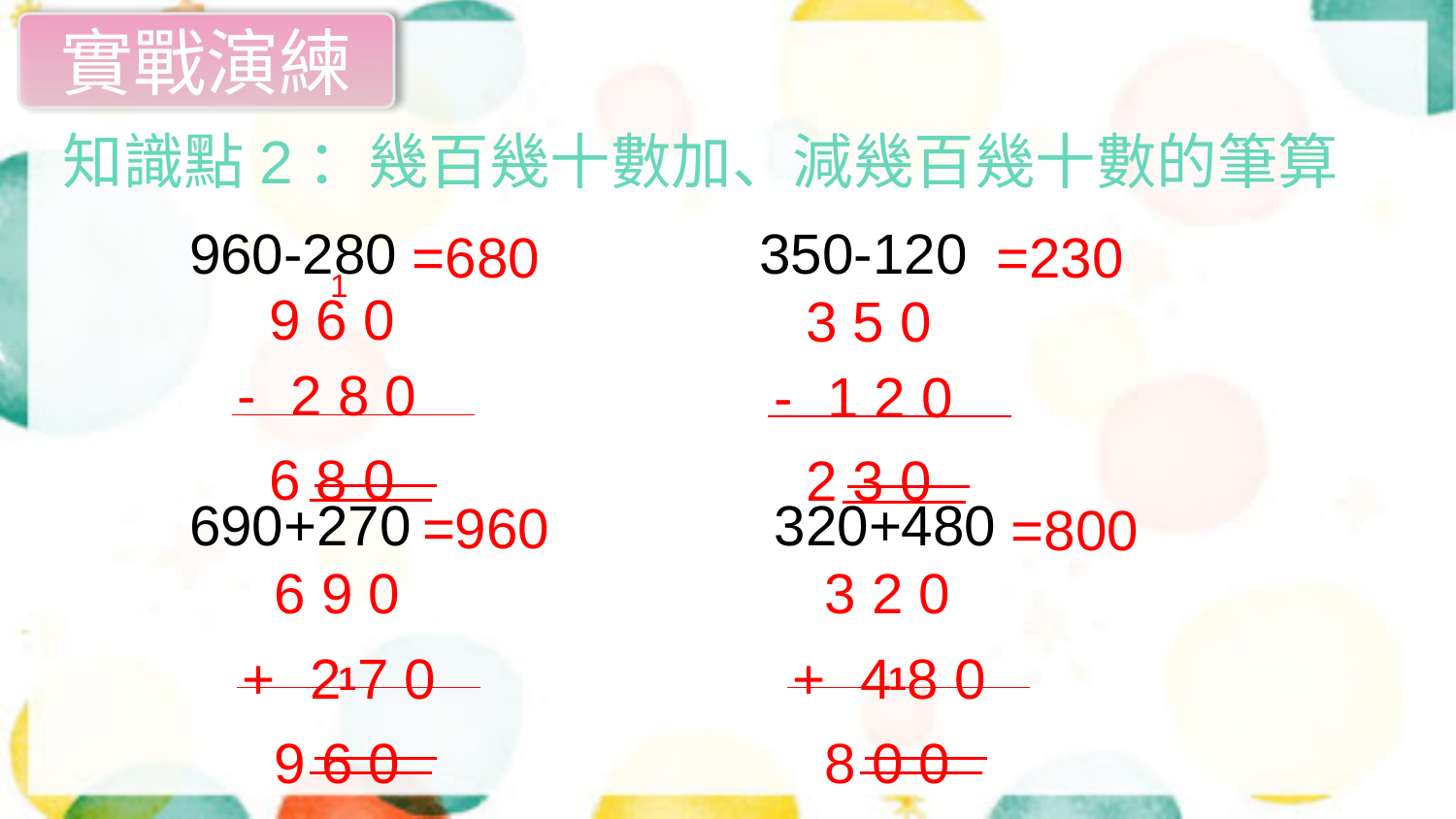

實戰演練
知識點2：幾百幾十數加、減幾百幾十數的筆算
960-280                       350-120

690+270                       320+480
=680
=230
1
   9 6 0
 -   2 8 0
   6 8 0

   3 5 0
 -   1 2 0
   2 3 0

=960
=800
   6 9 0
 +   2 7 0
   9 6 0

1
   3 2 0
 +   4 8 0
   8 0 0

1